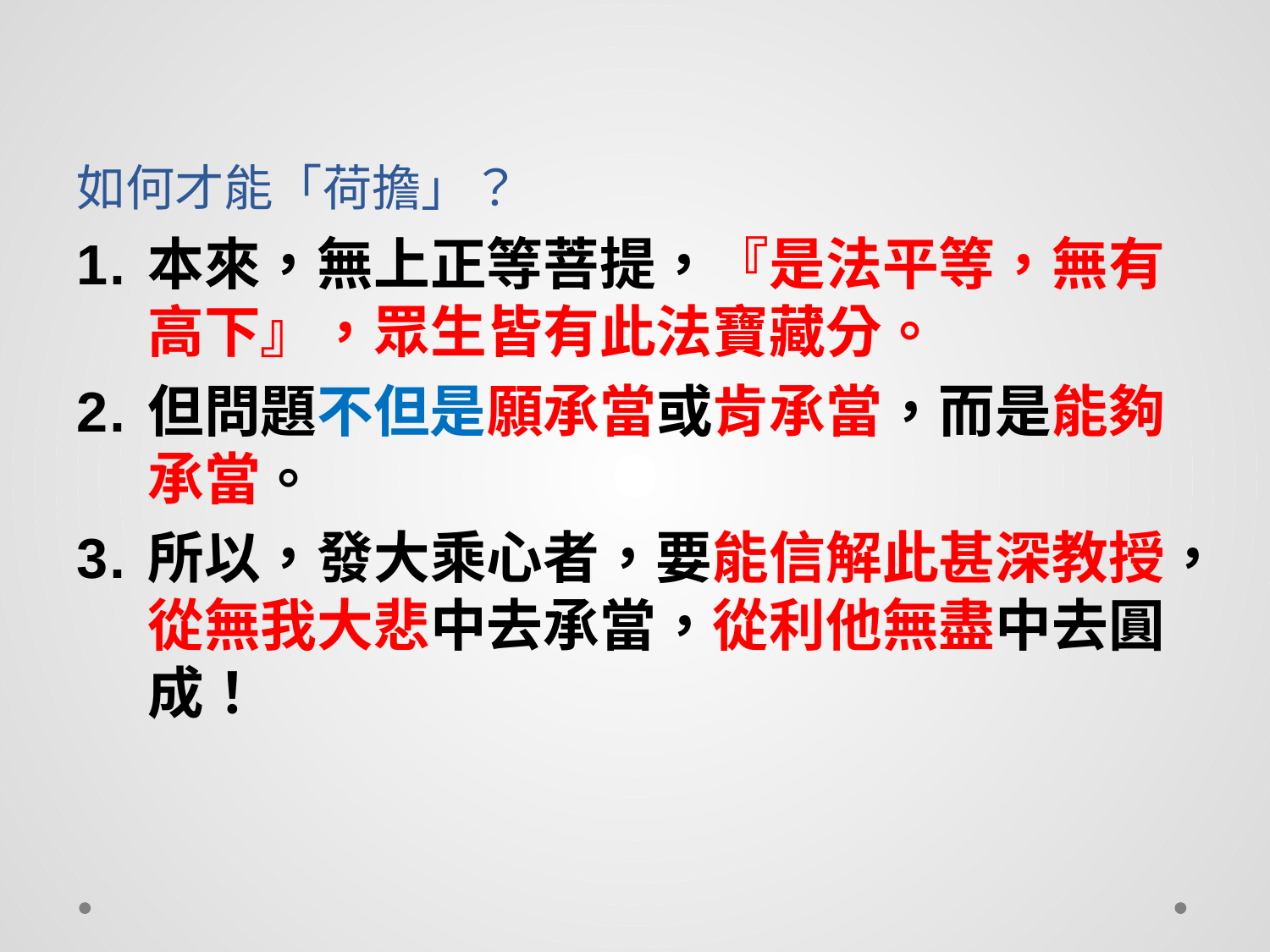

# 如何才能「荷擔」？
本來，無上正等菩提，『是法平等，無有高下』，眾生皆有此法寶藏分。
但問題不但是願承當或肯承當，而是能夠承當。
所以，發大乘心者，要能信解此甚深教授，從無我大悲中去承當，從利他無盡中去圓成！